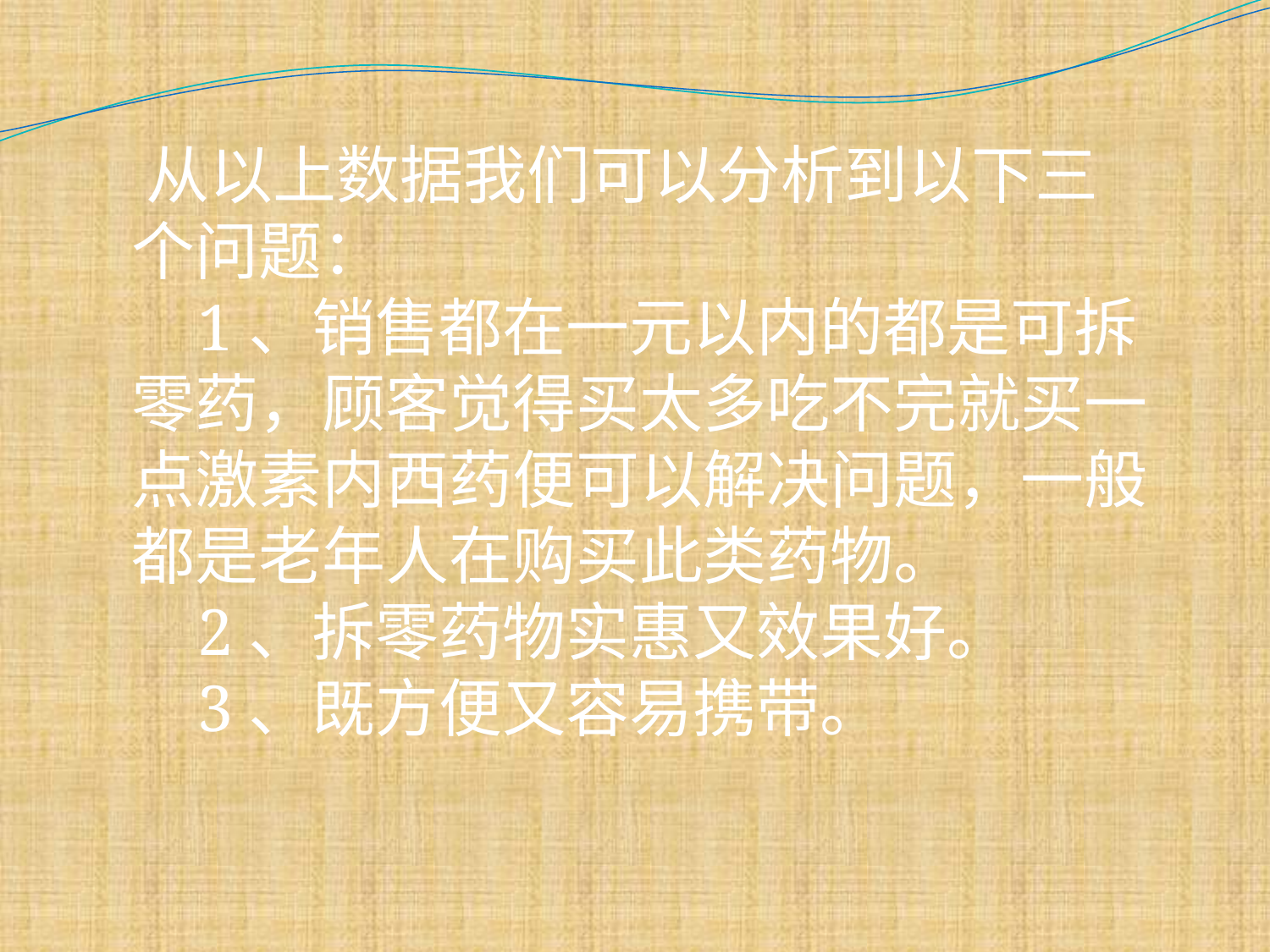

从以上数据我们可以分析到以下三个问题：
    1、销售都在一元以内的都是可拆零药，顾客觉得买太多吃不完就买一点激素内西药便可以解决问题，一般都是老年人在购买此类药物。
    2、拆零药物实惠又效果好。
    3、既方便又容易携带。